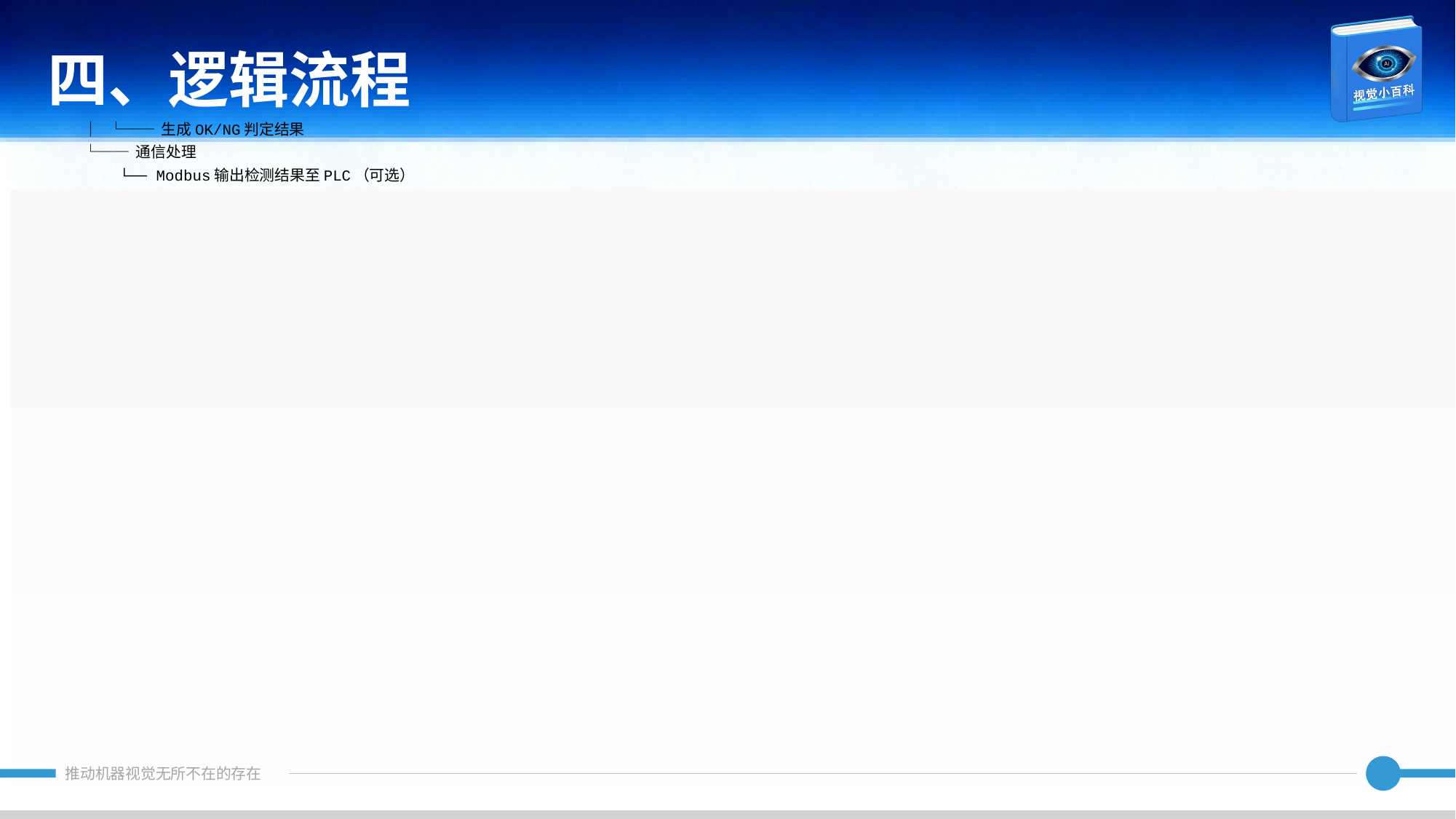

四、逻辑流程

│   └── 生成OK/NG判定结果
└── 通信处理
    └── Modbus输出检测结果至PLC（可选）
9